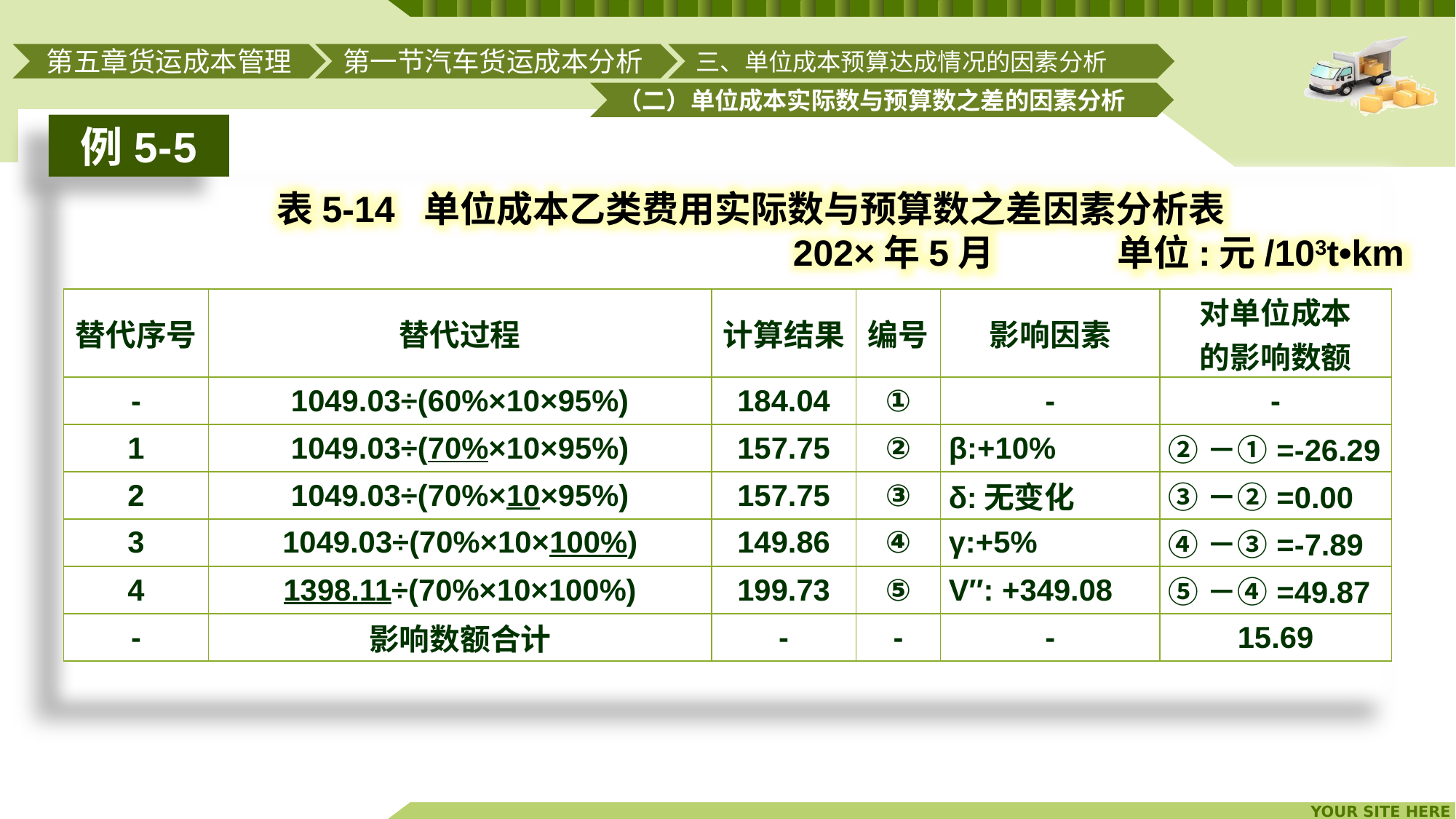

表5-14
第一节汽车货运成本分析
三、单位成本预算达成情况的因素分析
第五章货运成本管理
（二）单位成本实际数与预算数之差的因素分析
例5-5
表5-14  单位成本乙类费用实际数与预算数之差因素分析表
202×年5月               单位:元/103t•km
| 替代序号 | 替代过程 | 计算结果 | 编号 | 影响因素 | 对单位成本 的影响数额 |
| --- | --- | --- | --- | --- | --- |
| - | 1049.03÷(60%×10×95%) | 184.04 | ① | - | - |
| 1 | 1049.03÷(70%×10×95%) | 157.75 | ② | β:+10% | ②－①=-26.29 |
| 2 | 1049.03÷(70%×10×95%) | 157.75 | ③ | δ:无变化 | ③－②=0.00 |
| 3 | 1049.03÷(70%×10×100%) | 149.86 | ④ | γ:+5% | ④－③=-7.89 |
| 4 | 1398.11÷(70%×10×100%) | 199.73 | ⑤ | V″: +349.08 | ⑤－④=49.87 |
| - | 影响数额合计 | - | - | - | 15.69 |